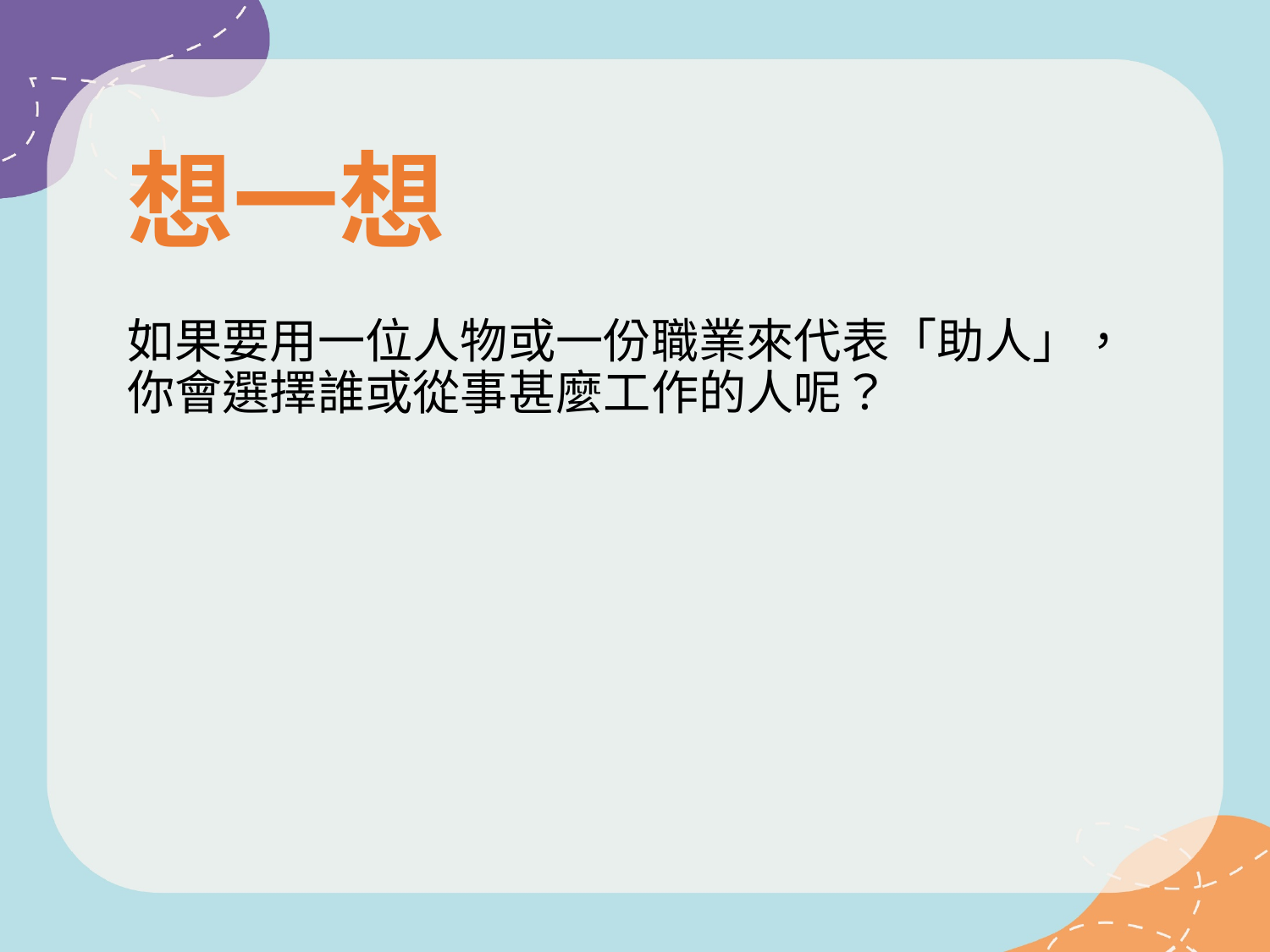

# 想一想
如果要用一位人物或一份職業來代表「助人」，你會選擇誰或從事甚麼工作的人呢？